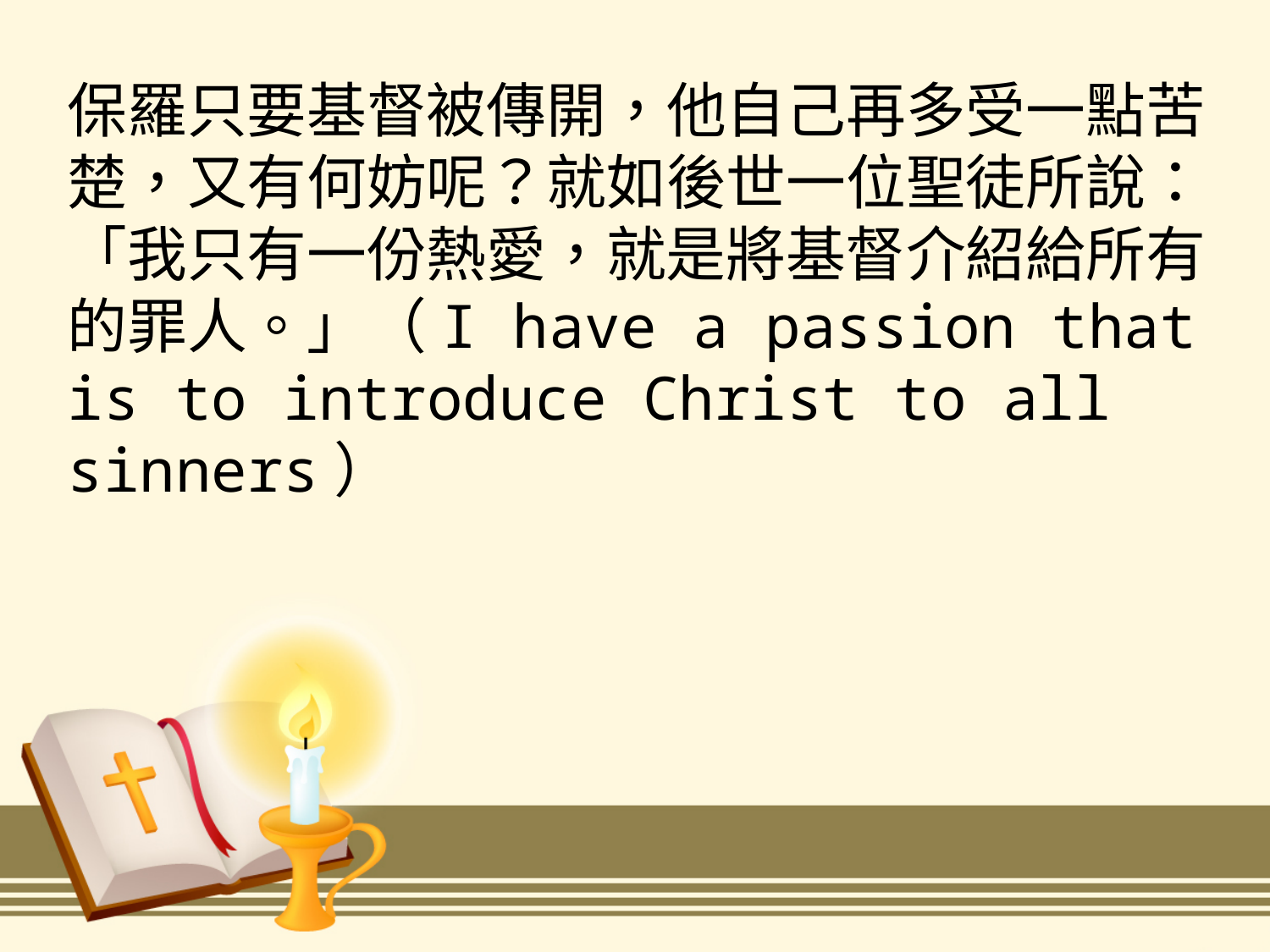

保羅只要基督被傳開，他自己再多受一點苦楚，又有何妨呢？就如後世一位聖徒所說：「我只有一份熱愛，就是將基督介紹給所有的罪人。」（I have a passion that is to introduce Christ to all sinners）